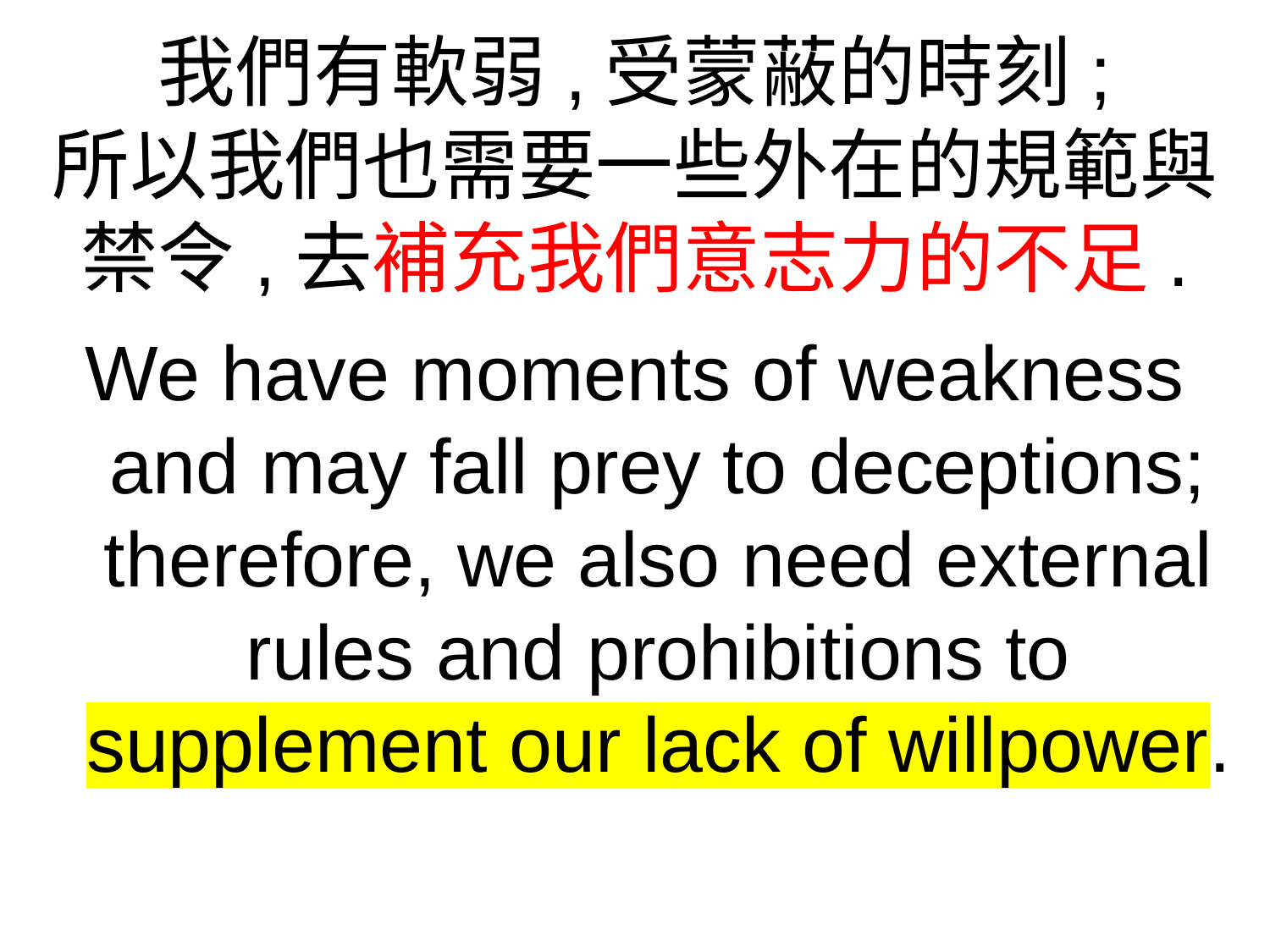

我們有軟弱,受蒙蔽的時刻;
所以我們也需要一些外在的規範與
禁令,去補充我們意志力的不足.
We have moments of weakness and may fall prey to deceptions; therefore, we also need external rules and prohibitions to supplement our lack of willpower.